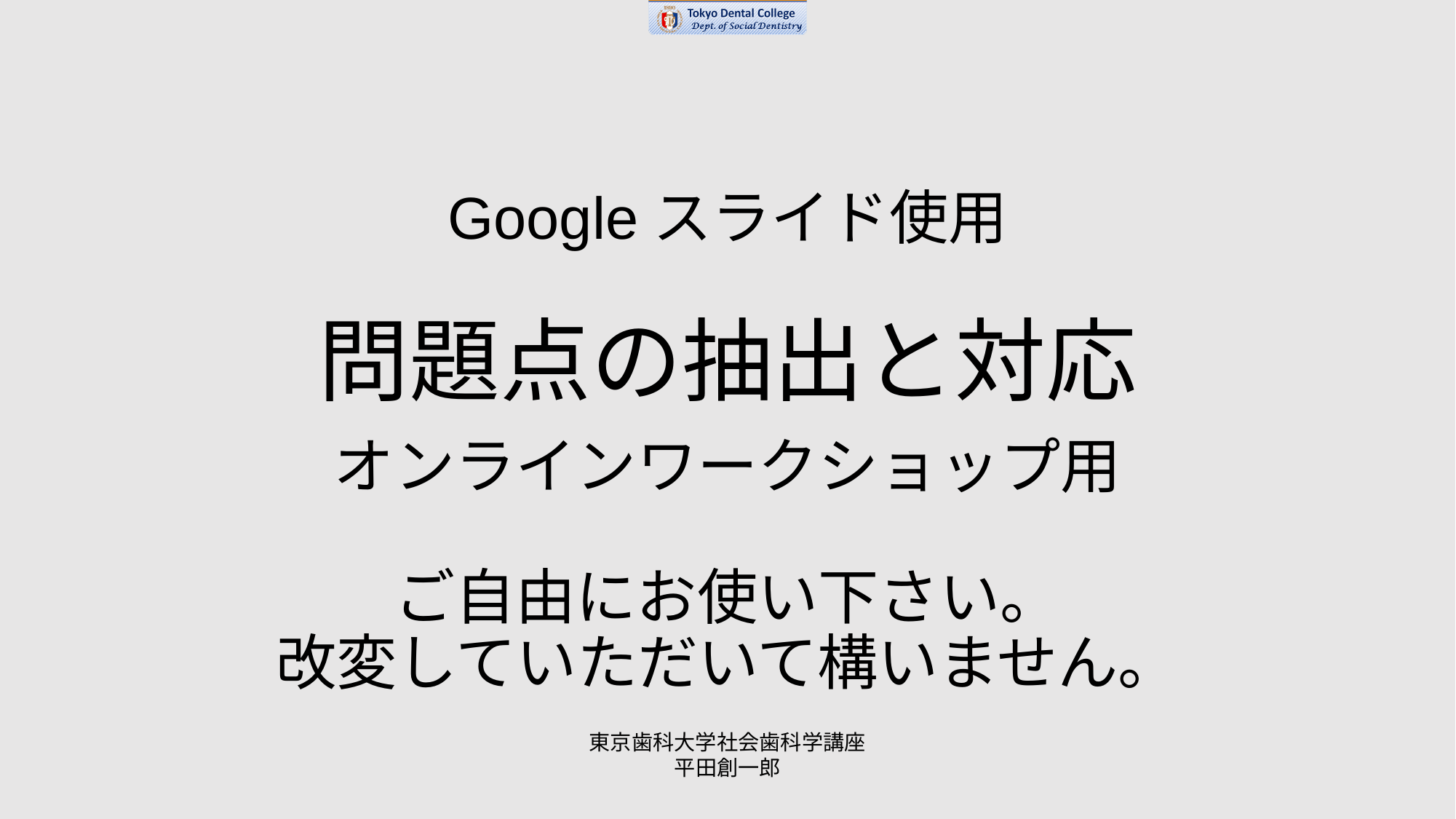

# Googleスライド使用

問題点の抽出と対応
オンラインワークショップ用

ご自由にお使い下さい。
改変していただいて構いません。
東京歯科大学社会歯科学講座
平田創一郎